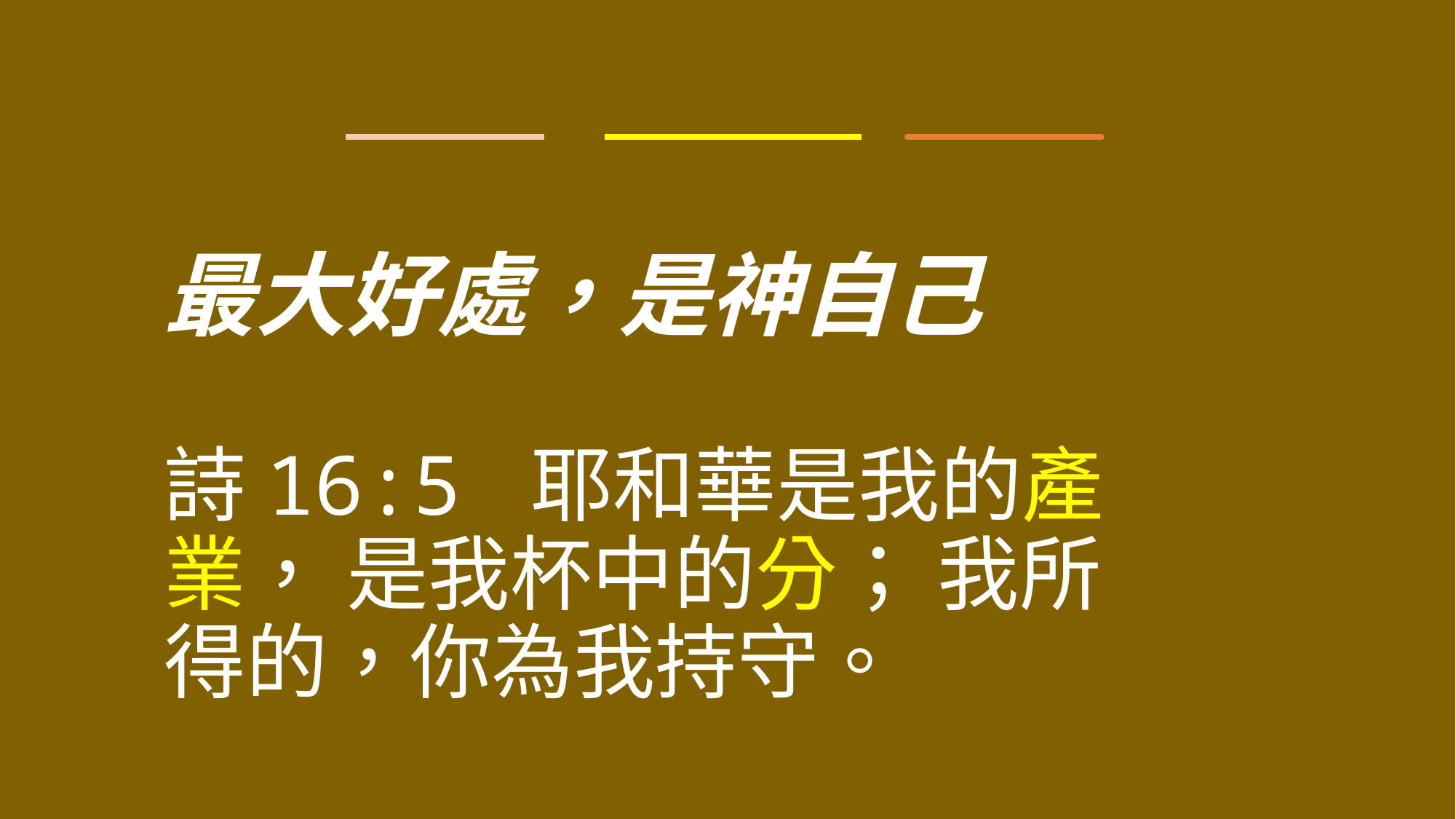

最大好處，是神自己

詩16:5 耶和華是我的產業， 是我杯中的分； 我所得的，你為我持守。